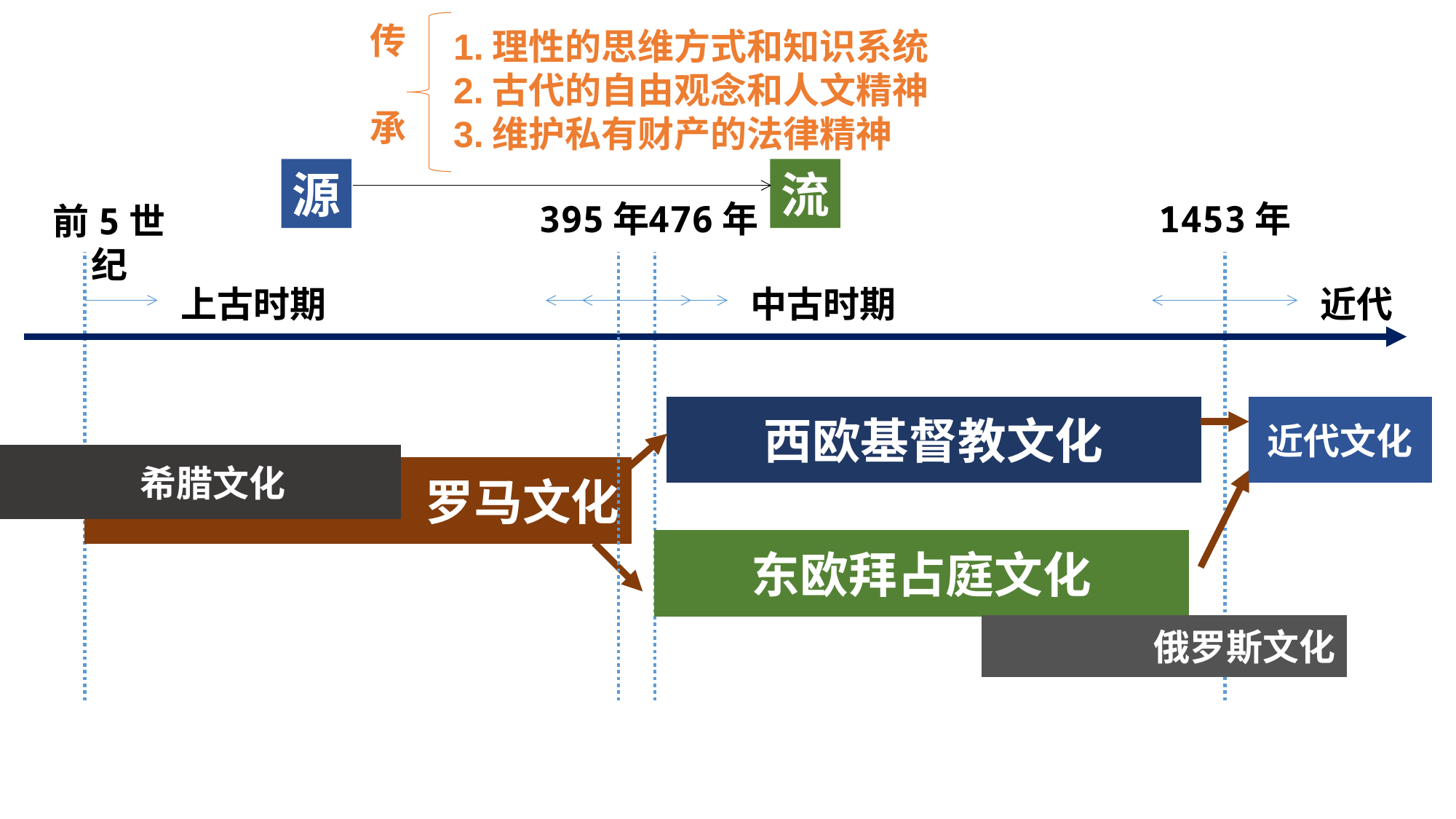

传

承

1.理性的思维方式和知识系统
2.古代的自由观念和人文精神
3.维护私有财产的法律精神
源
流
395年
476年
1453年
前5世纪
上古时期
中古时期
近代
西欧基督教文化
近代文化
  希腊文化
     罗马文化
东欧拜占庭文化
俄罗斯文化